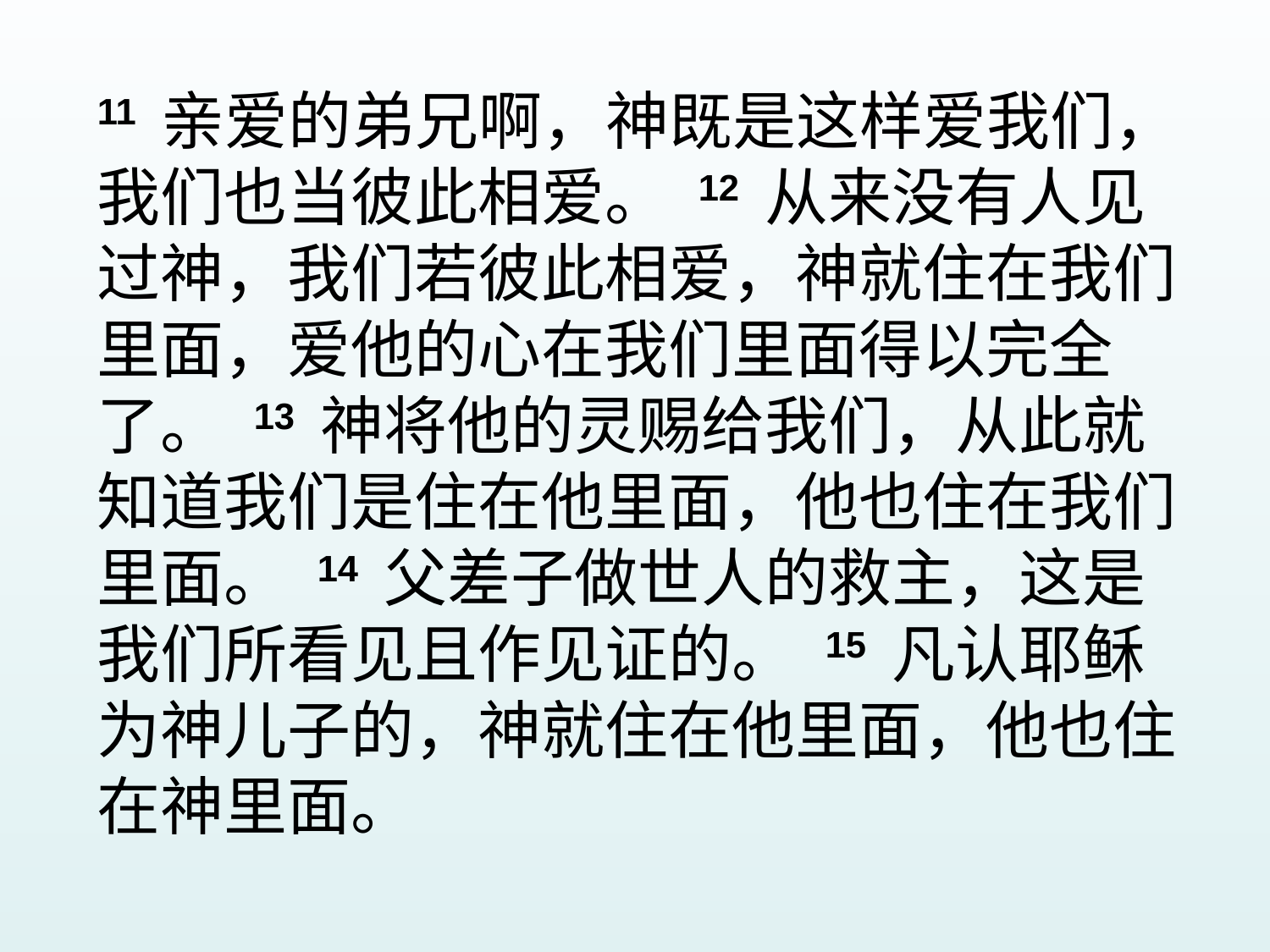

11 亲爱的弟兄啊，神既是这样爱我们，我们也当彼此相爱。 12 从来没有人见过神，我们若彼此相爱，神就住在我们里面，爱他的心在我们里面得以完全了。 13 神将他的灵赐给我们，从此就知道我们是住在他里面，他也住在我们里面。 14 父差子做世人的救主，这是我们所看见且作见证的。 15 凡认耶稣为神儿子的，神就住在他里面，他也住在神里面。